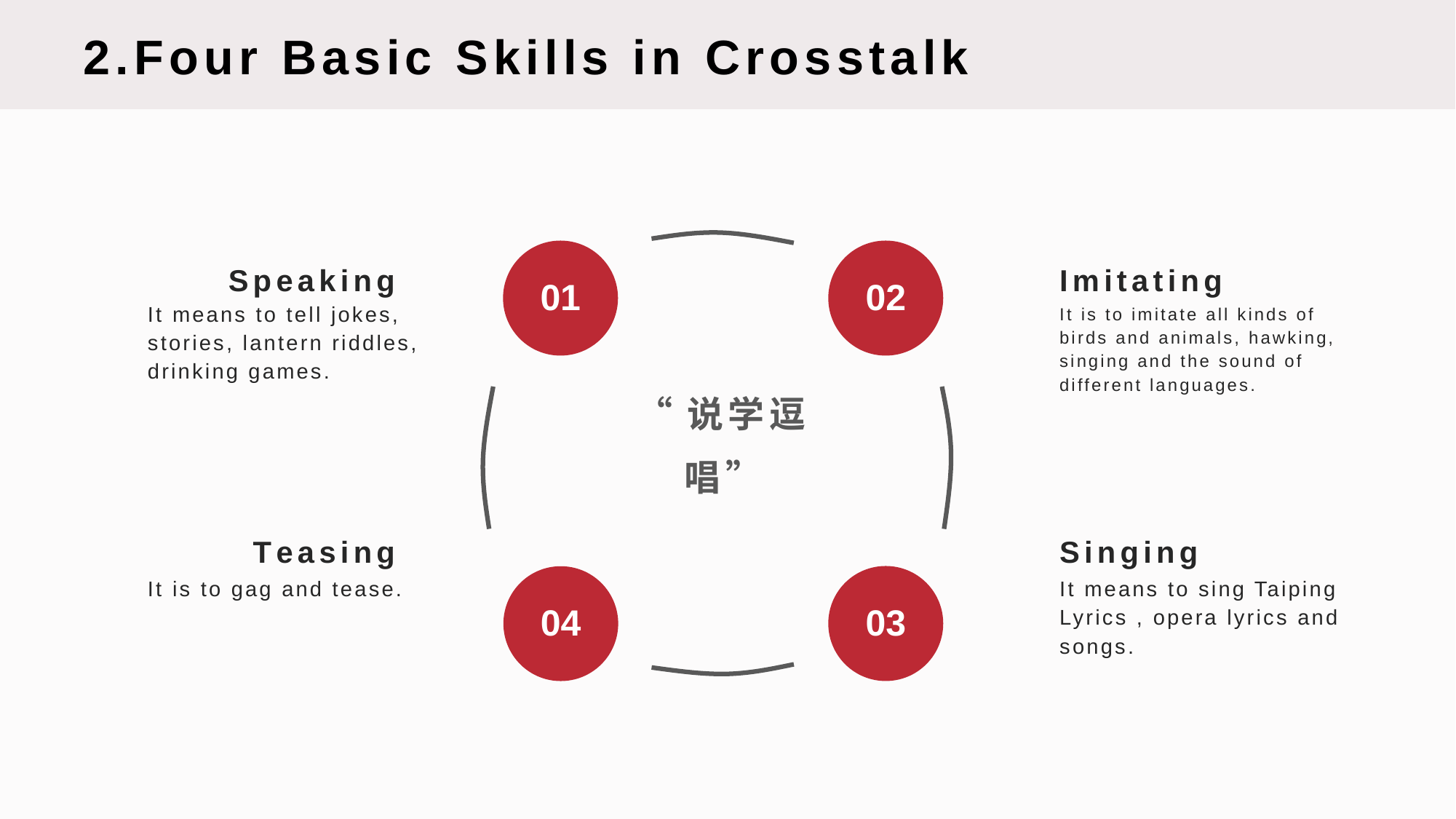

2.Four Basic Skills in Crosstalk

01
02
Speaking
Imitating
It means to tell jokes, stories, lantern riddles, drinking games.
It is to imitate all kinds of birds and animals, hawking, singing and the sound of different languages.
“说学逗唱”

Teasing
Singing
03
04
It is to gag and tease.
It means to sing Taiping Lyrics , opera lyrics and songs.